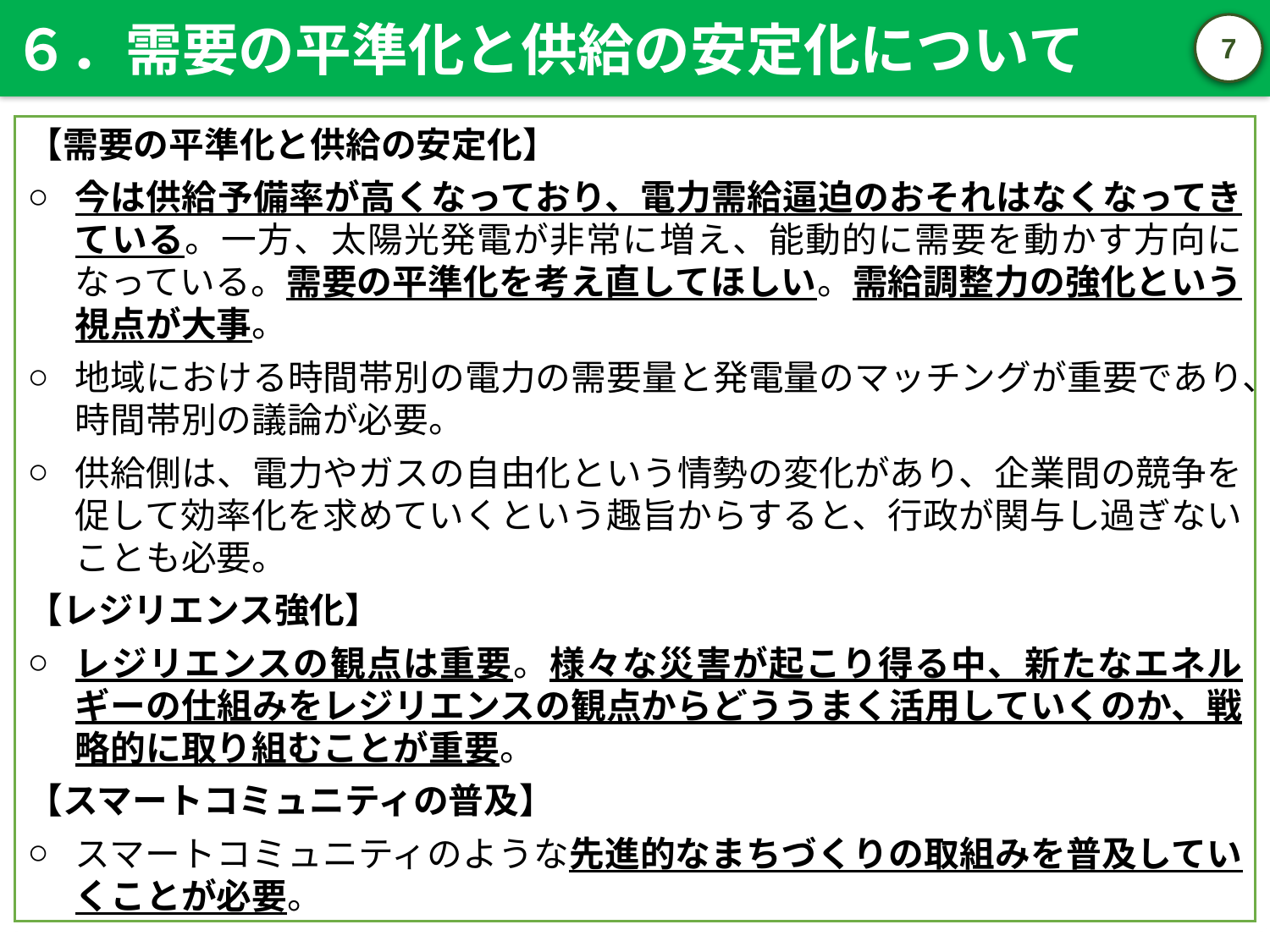

６．需要の平準化と供給の安定化について
7
【需要の平準化と供給の安定化】
今は供給予備率が高くなっており、電力需給逼迫のおそれはなくなってきている。一方、太陽光発電が非常に増え、能動的に需要を動かす方向になっている。需要の平準化を考え直してほしい。需給調整力の強化という視点が大事。
地域における時間帯別の電力の需要量と発電量のマッチングが重要であり、時間帯別の議論が必要。
供給側は、電力やガスの自由化という情勢の変化があり、企業間の競争を促して効率化を求めていくという趣旨からすると、行政が関与し過ぎないことも必要。
【レジリエンス強化】
レジリエンスの観点は重要。様々な災害が起こり得る中、新たなエネルギーの仕組みをレジリエンスの観点からどううまく活用していくのか、戦略的に取り組むことが重要。
【スマートコミュニティの普及】
スマートコミュニティのような先進的なまちづくりの取組みを普及していくことが必要。